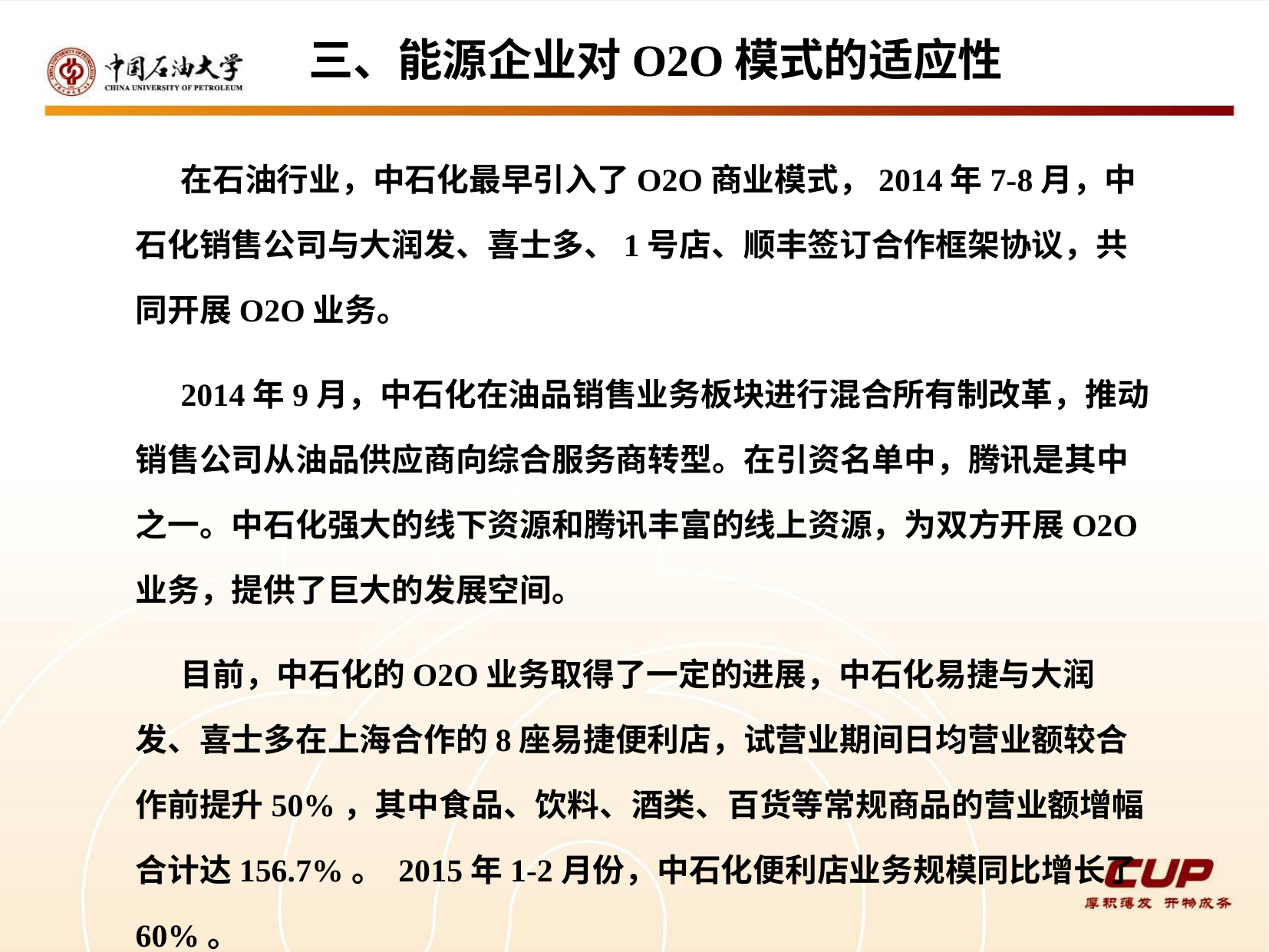

三、能源企业对O2O模式的适应性
在石油行业，中石化最早引入了O2O商业模式，2014年7-8月，中石化销售公司与大润发、喜士多、1号店、顺丰签订合作框架协议，共同开展O2O业务。
2014年9月，中石化在油品销售业务板块进行混合所有制改革，推动销售公司从油品供应商向综合服务商转型。在引资名单中，腾讯是其中之一。中石化强大的线下资源和腾讯丰富的线上资源，为双方开展O2O业务，提供了巨大的发展空间。
目前，中石化的O2O业务取得了一定的进展，中石化易捷与大润发、喜士多在上海合作的8座易捷便利店，试营业期间日均营业额较合作前提升50%，其中食品、饮料、酒类、百货等常规商品的营业额增幅合计达156.7%。 2015年1-2月份，中石化便利店业务规模同比增长了60%。